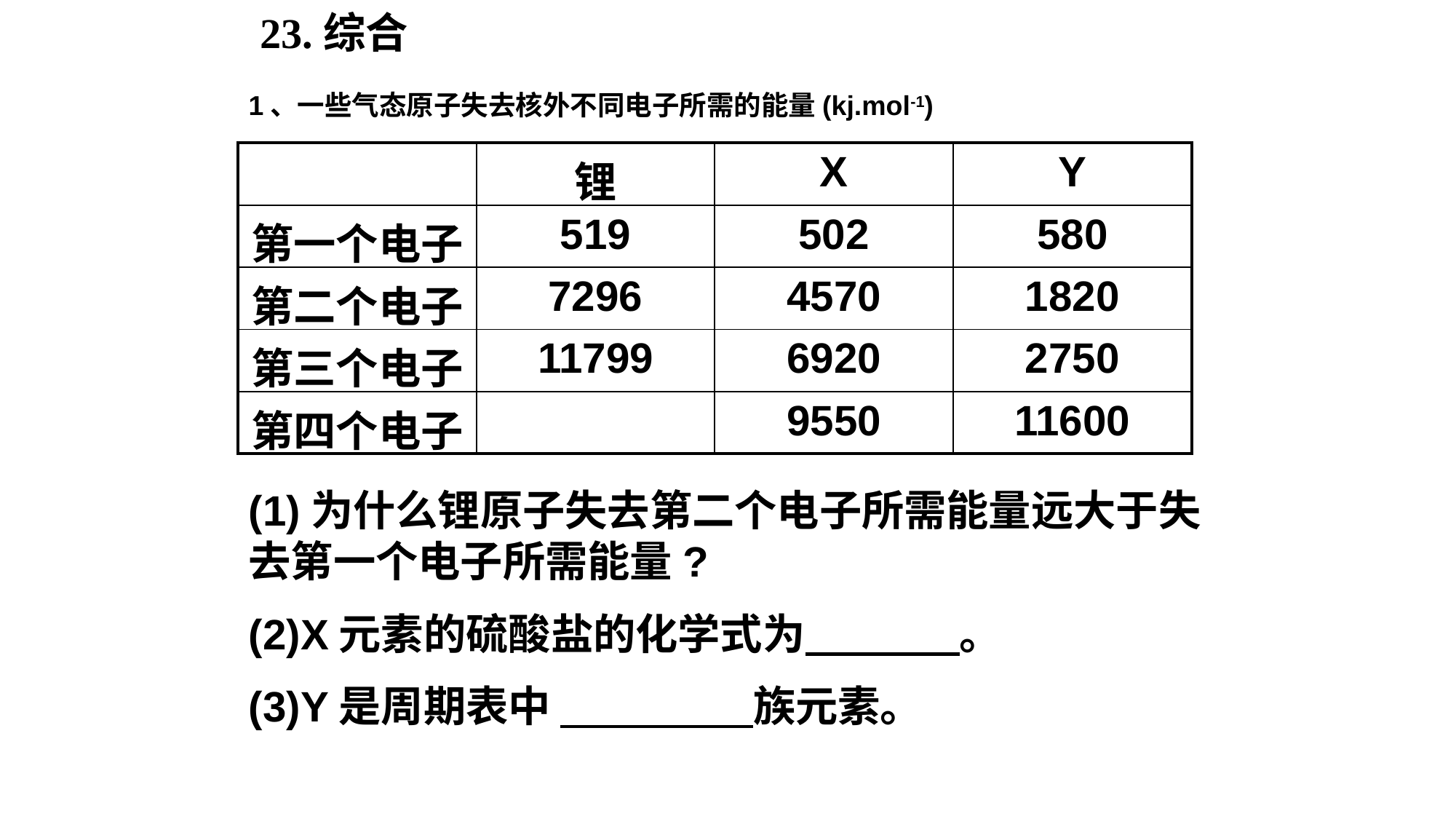

23.综合
1、一些气态原子失去核外不同电子所需的能量(kj.mol-1)
|  | 锂 | X | Y |
| --- | --- | --- | --- |
| 第一个电子 | 519 | 502 | 580 |
| 第二个电子 | 7296 | 4570 | 1820 |
| 第三个电子 | 11799 | 6920 | 2750 |
| 第四个电子 |  | 9550 | 11600 |
(1)为什么锂原子失去第二个电子所需能量远大于失去第一个电子所需能量?
(2)X元素的硫酸盐的化学式为                。
(3)Y是周期表中                     族元素。